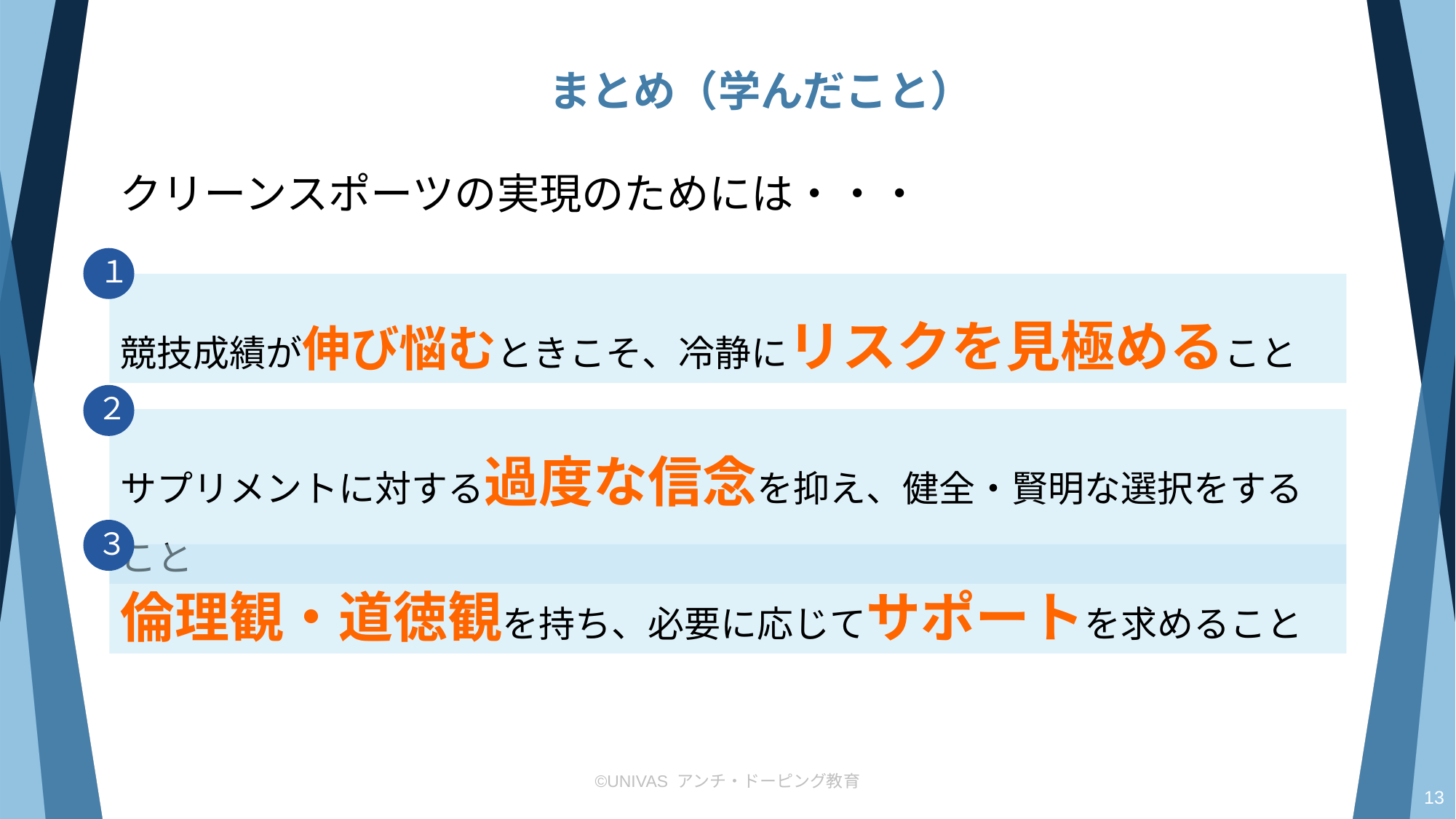

まとめ（学んだこと）
クリーンスポーツの実現のためには・・・
１

競技成績が伸び悩むときこそ、冷静にリスクを見極めること
２

サプリメントに対する過度な信念を抑え、健全・賢明な選択をすること
３

倫理観・道徳観を持ち、必要に応じてサポートを求めること
©UNIVAS アンチ・ドーピング教育
13